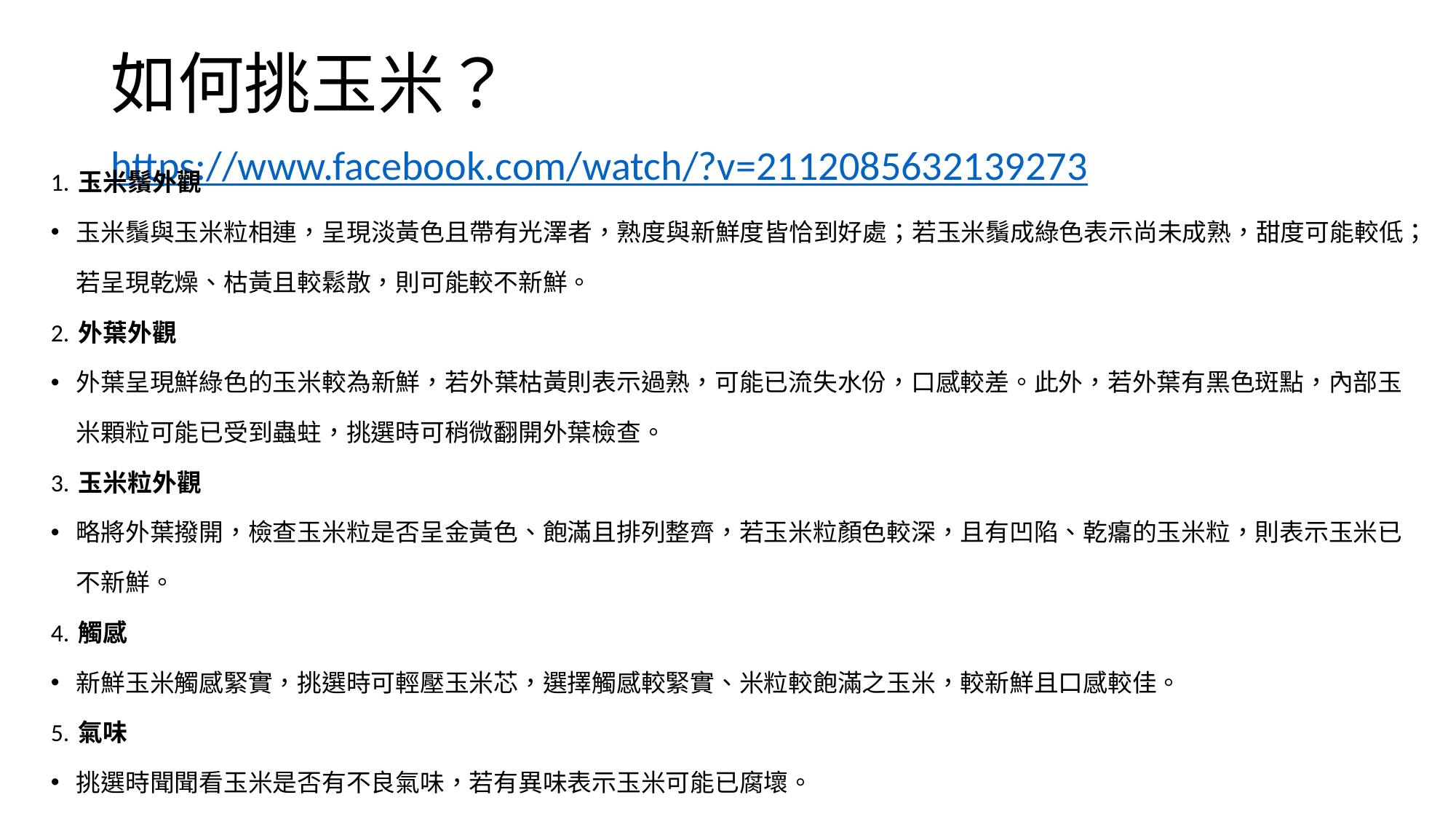

# 如何挑玉米？https://www.facebook.com/watch/?v=2112085632139273
1. 玉米鬚外觀
玉米鬚與玉米粒相連，呈現淡黃色且帶有光澤者，熟度與新鮮度皆恰到好處；若玉米鬚成綠色表示尚未成熟，甜度可能較低；若呈現乾燥、枯黃且較鬆散，則可能較不新鮮。
2. 外葉外觀
外葉呈現鮮綠色的玉米較為新鮮，若外葉枯黃則表示過熟，可能已流失水份，口感較差。此外，若外葉有黑色斑點，內部玉米顆粒可能已受到蟲蛀，挑選時可稍微翻開外葉檢查。
3. 玉米粒外觀
略將外葉撥開，檢查玉米粒是否呈金黃色、飽滿且排列整齊，若玉米粒顏色較深，且有凹陷、乾癟的玉米粒，則表示玉米已不新鮮。
4. 觸感
新鮮玉米觸感緊實，挑選時可輕壓玉米芯，選擇觸感較緊實、米粒較飽滿之玉米，較新鮮且口感較佳。
5. 氣味
挑選時聞聞看玉米是否有不良氣味，若有異味表示玉米可能已腐壞。